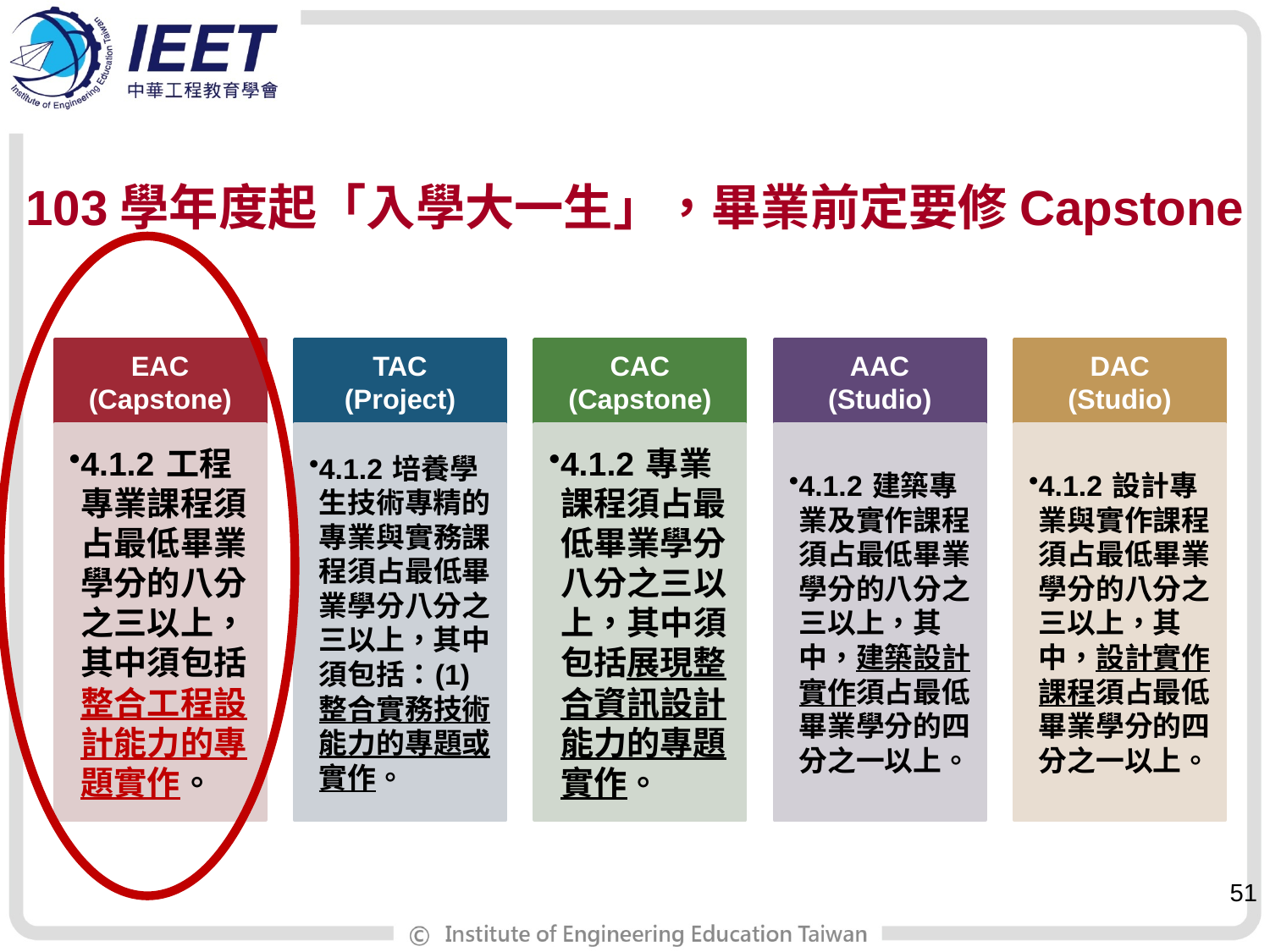

# 103學年度起「入學大一生」，畢業前定要修Capstone

EAC
(Capstone)
4.1.2 工程專業課程須占最低畢業學分的八分之三以上，其中須包括整合工程設計能力的專題實作。
TAC
(Project)
4.1.2 培養學生技術專精的專業與實務課程須占最低畢業學分八分之三以上，其中須包括：(1)整合實務技術能力的專題或實作。
CAC
(Capstone)
4.1.2 專業課程須占最低畢業學分八分之三以上，其中須包括展現整合資訊設計能力的專題實作。
AAC
(Studio)
4.1.2 建築專業及實作課程須占最低畢業學分的八分之三以上，其中，建築設計實作須占最低畢業學分的四分之一以上。
DAC
(Studio)
4.1.2 設計專業與實作課程須占最低畢業學分的八分之三以上，其中，設計實作課程須占最低畢業學分的四分之一以上。
51